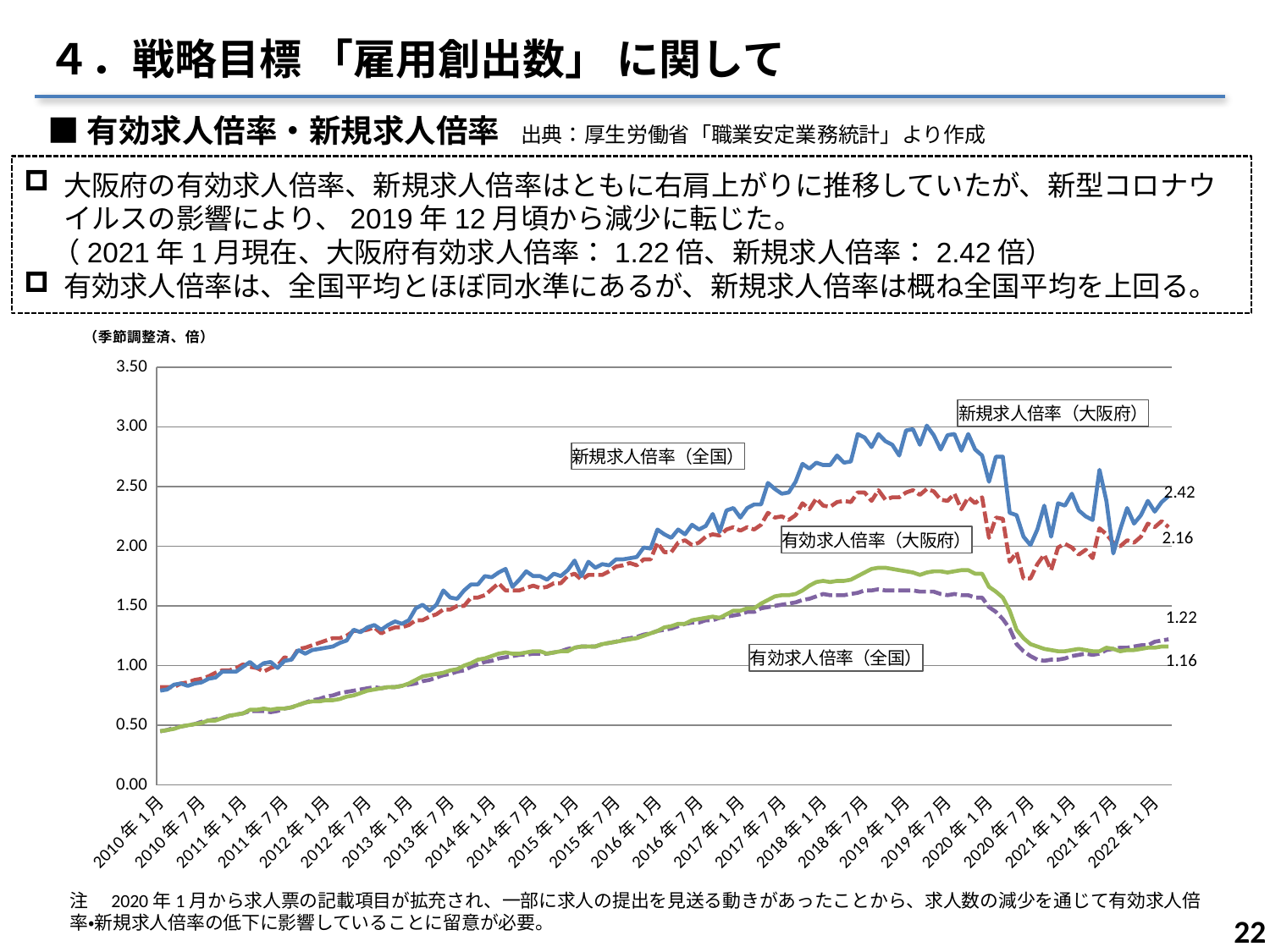

４．戦略目標 「雇用創出数」 に関して
■有効求人倍率・新規求人倍率　出典：厚生労働省「職業安定業務統計」より作成
大阪府の有効求人倍率、新規求人倍率はともに右肩上がりに推移していたが、新型コロナウイルスの影響により、2019年12月頃から減少に転じた。
　（2021年1月現在、大阪府有効求人倍率：1.22倍、新規求人倍率：2.42倍）
有効求人倍率は、全国平均とほぼ同水準にあるが、新規求人倍率は概ね全国平均を上回る。

### Chart

| Category | 新規求人倍率（全国） | 新規求人倍率（大阪府） | 有効求人倍率（全国） | 有効求人倍率（大阪府） |
|---|---|---|---|---|
| 40179 | 0.82 | 0.79 | 0.45 | 0.45 |
| 40210 | 0.82 | 0.8 | 0.46 | 0.46 |
| 40238 | 0.82 | 0.84 | 0.48 | 0.47 |
| 40269 | 0.85 | 0.85 | 0.49 | 0.49 |
| 40299 | 0.86 | 0.83 | 0.5 | 0.5 |
| 40330 | 0.88 | 0.85 | 0.51 | 0.51 |
| 40360 | 0.89 | 0.86 | 0.53 | 0.52 |
| 40391 | 0.91 | 0.89 | 0.54 | 0.54 |
| 40422 | 0.94 | 0.9 | 0.55 | 0.54 |
| 40452 | 0.96 | 0.95 | 0.56 | 0.56 |
| 40483 | 0.96 | 0.95 | 0.58 | 0.58 |
| 40513 | 0.98 | 0.95 | 0.59 | 0.59 |
| 40544 | 1.01 | 0.99 | 0.6 | 0.6 |
| 40575 | 0.99 | 1.03 | 0.62 | 0.63 |
| 40603 | 0.98 | 0.98 | 0.62 | 0.63 |
| 40634 | 0.95 | 1.02 | 0.62 | 0.64 |
| 40664 | 0.98 | 1.03 | 0.61 | 0.63 |
| 40695 | 1.0 | 0.98 | 0.62 | 0.64 |
| 40725 | 1.07 | 1.04 | 0.64 | 0.64 |
| 40756 | 1.05 | 1.05 | 0.65 | 0.65 |
| 40787 | 1.14 | 1.13 | 0.67 | 0.67 |
| 40817 | 1.15 | 1.1 | 0.69 | 0.69 |
| 40848 | 1.17 | 1.13 | 0.71 | 0.7 |
| 40878 | 1.19 | 1.14 | 0.72 | 0.7 |
| 40909 | 1.21 | 1.15 | 0.74 | 0.71 |
| 40940 | 1.23 | 1.16 | 0.75 | 0.71 |
| 40969 | 1.23 | 1.19 | 0.77 | 0.72 |
| 41000 | 1.25 | 1.21 | 0.78 | 0.74 |
| 41030 | 1.29 | 1.3 | 0.79 | 0.75 |
| 41061 | 1.29 | 1.28 | 0.8 | 0.77 |
| 41091 | 1.3 | 1.32 | 0.81 | 0.79 |
| 41122 | 1.32 | 1.34 | 0.82 | 0.8 |
| 41153 | 1.27 | 1.3 | 0.81 | 0.81 |
| 41183 | 1.3 | 1.34 | 0.82 | 0.82 |
| 41214 | 1.32 | 1.37 | 0.82 | 0.82 |
| 41244 | 1.32 | 1.35 | 0.83 | 0.83 |
| 41275 | 1.34 | 1.38 | 0.84 | 0.85 |
| 41306 | 1.38 | 1.48 | 0.85 | 0.88 |
| 41334 | 1.38 | 1.51 | 0.87 | 0.91 |
| 41365 | 1.41 | 1.46 | 0.88 | 0.92 |
| 41395 | 1.43 | 1.51 | 0.9 | 0.93 |
| 41426 | 1.47 | 1.63 | 0.92 | 0.94 |
| 41456 | 1.47 | 1.57 | 0.93 | 0.96 |
| 41487 | 1.5 | 1.56 | 0.95 | 0.97 |
| 41518 | 1.5 | 1.63 | 0.96 | 1.0 |
| 41548 | 1.57 | 1.68 | 0.99 | 1.02 |
| 41579 | 1.57 | 1.68 | 1.01 | 1.05 |
| 41609 | 1.59 | 1.75 | 1.03 | 1.06 |
| 41640 | 1.64 | 1.74 | 1.04 | 1.08 |
| 41671 | 1.69 | 1.78 | 1.06 | 1.1 |
| 41699 | 1.63 | 1.81 | 1.07 | 1.11 |
| 41730 | 1.63 | 1.66 | 1.08 | 1.1 |
| 41760 | 1.63 | 1.72 | 1.09 | 1.1 |
| 41791 | 1.65 | 1.79 | 1.09 | 1.11 |
| 41821 | 1.67 | 1.75 | 1.1 | 1.12 |
| 41852 | 1.65 | 1.75 | 1.1 | 1.12 |
| 41883 | 1.66 | 1.72 | 1.1 | 1.1 |
| 41913 | 1.69 | 1.77 | 1.11 | 1.11 |
| 41944 | 1.69 | 1.75 | 1.12 | 1.12 |
| 41974 | 1.75 | 1.8 | 1.14 | 1.12 |
| 42005 | 1.77 | 1.88 | 1.15 | 1.15 |
| 42036 | 1.72 | 1.75 | 1.16 | 1.16 |
| 42064 | 1.76 | 1.87 | 1.16 | 1.16 |
| 42095 | 1.76 | 1.82 | 1.16 | 1.16 |
| 42125 | 1.76 | 1.85 | 1.18 | 1.18 |
| 42156 | 1.79 | 1.84 | 1.19 | 1.19 |
| 42186 | 1.83 | 1.89 | 1.2 | 1.2 |
| 42217 | 1.84 | 1.89 | 1.22 | 1.21 |
| 42248 | 1.86 | 1.9 | 1.23 | 1.22 |
| 42278 | 1.84 | 1.91 | 1.24 | 1.23 |
| 42309 | 1.89 | 1.99 | 1.26 | 1.25 |
| 42339 | 1.89 | 1.98 | 1.27 | 1.27 |
| 42370 | 2.03 | 2.14 | 1.29 | 1.29 |
| 42401 | 1.95 | 2.1 | 1.3 | 1.32 |
| 42430 | 1.95 | 2.07 | 1.31 | 1.33 |
| 42461 | 2.03 | 2.14 | 1.33 | 1.35 |
| 42491 | 2.05 | 2.1 | 1.35 | 1.35 |
| 42522 | 2.01 | 2.18 | 1.36 | 1.38 |
| 42552 | 2.03 | 2.14 | 1.36 | 1.39 |
| 42583 | 2.08 | 2.17 | 1.38 | 1.4 |
| 42614 | 2.1 | 2.27 | 1.38 | 1.41 |
| 42644 | 2.09 | 2.12 | 1.4 | 1.4 |
| 42675 | 2.14 | 2.3 | 1.41 | 1.43 |
| 42705 | 2.16 | 2.32 | 1.42 | 1.46 |
| 42736 | 2.13 | 2.24 | 1.43 | 1.46 |
| 42767 | 2.16 | 2.32 | 1.45 | 1.48 |
| 42795 | 2.14 | 2.35 | 1.45 | 1.48 |
| 42826 | 2.18 | 2.35 | 1.48 | 1.52 |
| 42856 | 2.28 | 2.53 | 1.49 | 1.55 |
| 42887 | 2.24 | 2.48 | 1.5 | 1.58 |
| 42917 | 2.25 | 2.44 | 1.51 | 1.59 |
| 42948 | 2.22 | 2.45 | 1.52 | 1.59 |
| 42979 | 2.26 | 2.54 | 1.53 | 1.6 |
| 43009 | 2.36 | 2.69 | 1.55 | 1.63 |
| 43040 | 2.31 | 2.65 | 1.56 | 1.67 |
| 43070 | 2.4 | 2.7 | 1.58 | 1.7 |
| 43101 | 2.34 | 2.68 | 1.6 | 1.71 |
| 43132 | 2.33 | 2.68 | 1.59 | 1.7 |
| 43160 | 2.37 | 2.76 | 1.59 | 1.71 |
| 43191 | 2.38 | 2.7 | 1.59 | 1.71 |
| 43221 | 2.37 | 2.71 | 1.6 | 1.72 |
| 43252 | 2.45 | 2.94 | 1.61 | 1.75 |
| 43282 | 2.45 | 2.91 | 1.63 | 1.78 |
| 43313 | 2.38 | 2.83 | 1.63 | 1.81 |
| 43344 | 2.47 | 2.94 | 1.64 | 1.82 |
| 43374 | 2.39 | 2.88 | 1.63 | 1.82 |
| 43405 | 2.41 | 2.85 | 1.63 | 1.81 |
| 43435 | 2.41 | 2.76 | 1.63 | 1.8 |
| 43466 | 2.45 | 2.97 | 1.63 | 1.79 |
| 43497 | 2.47 | 2.98 | 1.63 | 1.78 |
| 43525 | 2.43 | 2.85 | 1.62 | 1.76 |
| 43556 | 2.48 | 3.01 | 1.62 | 1.78 |
| 43586 | 2.46 | 2.93 | 1.62 | 1.79 |
| 43617 | 2.39 | 2.81 | 1.6 | 1.79 |
| 43647 | 2.38 | 2.93 | 1.59 | 1.78 |
| 43678 | 2.44 | 2.94 | 1.6 | 1.79 |
| 43709 | 2.31 | 2.8 | 1.59 | 1.8 |
| 43739 | 2.41 | 2.94 | 1.59 | 1.8 |
| 43770 | 2.36 | 2.81 | 1.57 | 1.77 |
| 43800 | 2.41 | 2.76 | 1.57 | 1.77 |
| 43831 | 2.07 | 2.54 | 1.49 | 1.66 |
| 43862 | 2.24 | 2.75 | 1.45 | 1.62 |
| 43891 | 2.23 | 2.75 | 1.39 | 1.57 |
| 43922 | 1.87 | 2.28 | 1.31 | 1.46 |
| 43952 | 1.95 | 2.26 | 1.18 | 1.3 |
| 43983 | 1.73 | 2.08 | 1.12 | 1.23 |
| 44013 | 1.73 | 2.01 | 1.08 | 1.18 |
| 44044 | 1.85 | 2.14 | 1.05 | 1.16 |
| 44075 | 1.93 | 2.34 | 1.04 | 1.14 |
| 44105 | 1.8 | 2.08 | 1.05 | 1.13 |
| 44136 | 1.99 | 2.36 | 1.05 | 1.12 |
| 44166 | 2.02 | 2.34 | 1.06 | 1.12 |
| 44197 | 1.99 | 2.44 | 1.08 | 1.13 |
| 44228 | 1.93 | 2.3 | 1.09 | 1.14 |
| 44256 | 1.97 | 2.25 | 1.1 | 1.13 |
| 44287 | 1.9 | 2.22 | 1.09 | 1.12 |
| 44317 | 2.15 | 2.64 | 1.1 | 1.12 |
| 44348 | 2.1 | 2.38 | 1.13 | 1.15 |
| 44378 | 2.03 | 1.94 | 1.14 | 1.14 |
| 44409 | 2.0 | 2.14 | 1.15 | 1.12 |
| 44440 | 2.05 | 2.32 | 1.15 | 1.13 |
| 44470 | 2.03 | 2.19 | 1.16 | 1.13 |
| 44501 | 2.08 | 2.26 | 1.17 | 1.14 |
| 44531 | 2.19 | 2.38 | 1.17 | 1.15 |
| 44562 | 2.16 | 2.29 | 1.2 | 1.15 |
| 44593 | 2.21 | 2.37 | 1.21 | 1.16 |
| 44621 | 2.16 | 2.42 | 1.22 | 1.16 |
注　2020年1月から求人票の記載項目が拡充され、一部に求人の提出を見送る動きがあったことから、求人数の減少を通じて有効求人倍率・新規求人倍率の低下に影響していることに留意が必要。
22